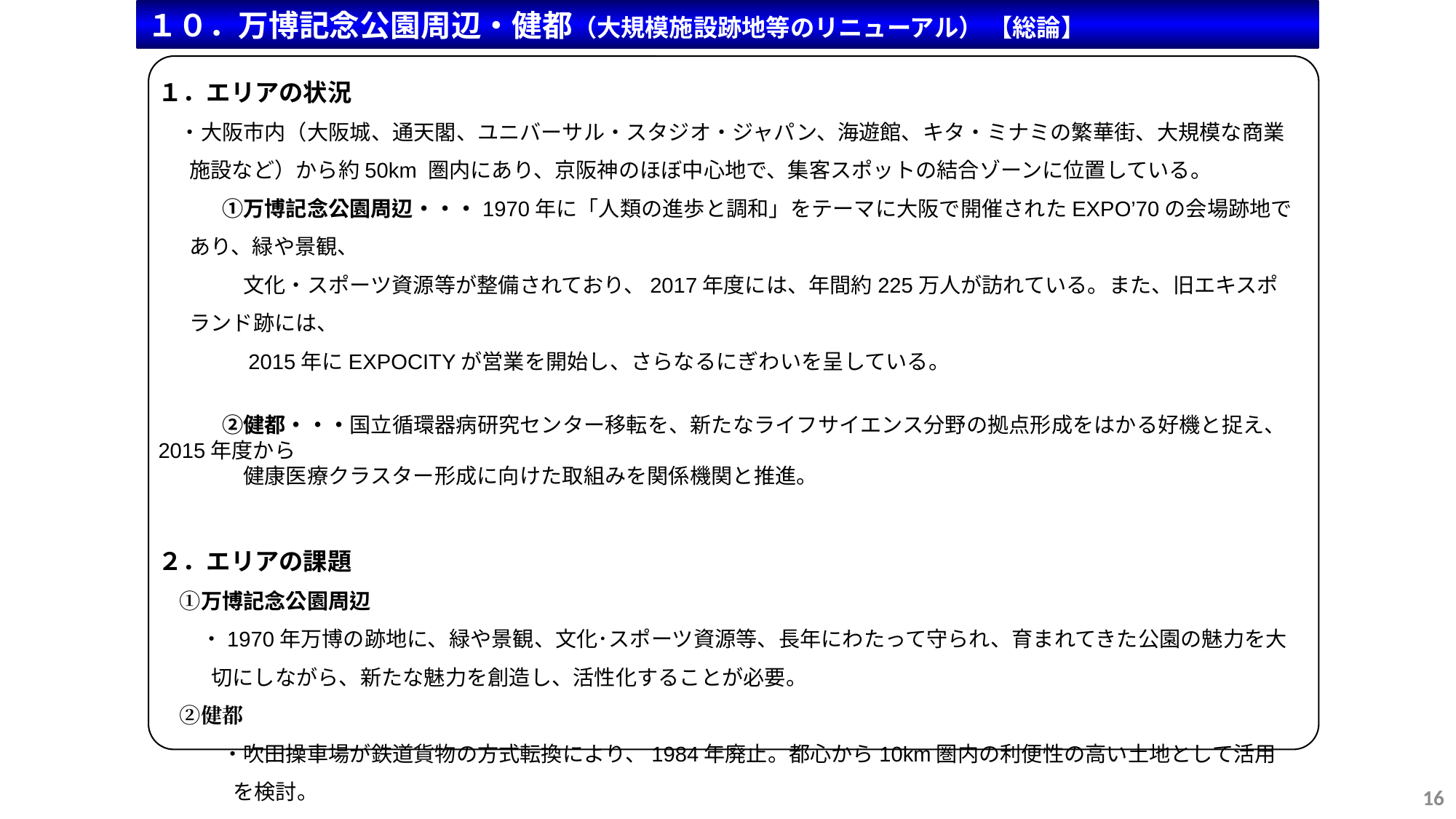

１０．万博記念公園周辺・健都（大規模施設跡地等のリニューアル） 【総論】

１．エリアの状況
　・大阪市内（大阪城、通天閣、ユニバーサル・スタジオ・ジャパン、海遊館、キタ・ミナミの繁華街、大規模な商業施設など）から約50km 圏内にあり、京阪神のほぼ中心地で、集客スポットの結合ゾーンに位置している。
　　　①万博記念公園周辺・・・1970年に「人類の進歩と調和」をテーマに大阪で開催されたEXPO’70の会場跡地であり、緑や景観、
　　　　文化・スポーツ資源等が整備されており、2017年度には、年間約225万人が訪れている。また、旧エキスポランド跡には、
　　　　2015年にEXPOCITYが営業を開始し、さらなるにぎわいを呈している。

　　　②健都・・・国立循環器病研究センター移転を、新たなライフサイエンス分野の拠点形成をはかる好機と捉え、2015年度から
　　　　健康医療クラスター形成に向けた取組みを関係機関と推進。

２．エリアの課題
　①万博記念公園周辺
　　・1970年万博の跡地に、緑や景観、文化･スポーツ資源等、長年にわたって守られ、育まれてきた公園の魅力を大切にしながら、新たな魅力を創造し、活性化することが必要。
　②健都
　　　・吹田操車場が鉄道貨物の方式転換により、1984年廃止。都心から10km圏内の利便性の高い土地として活用を検討。
16